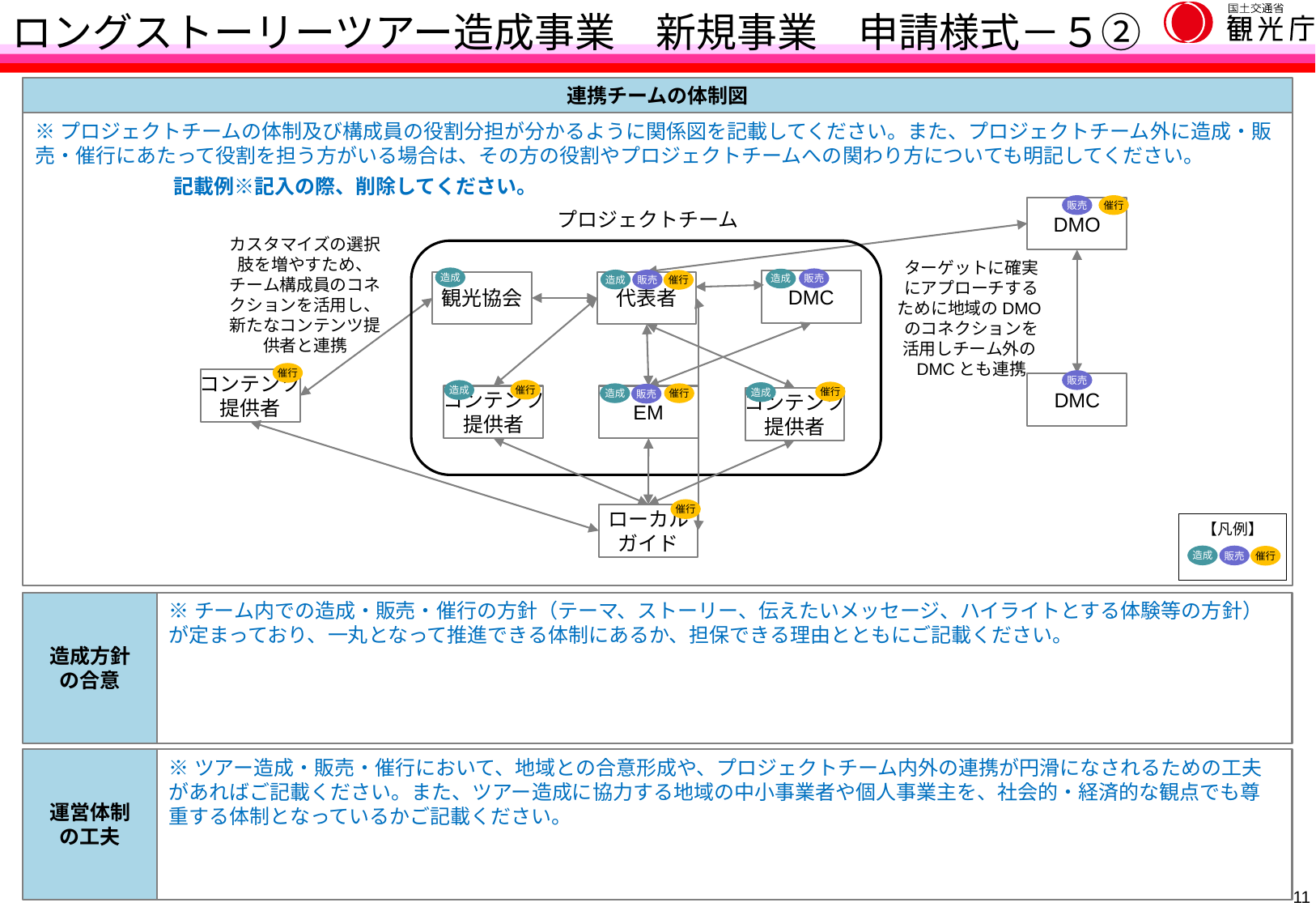

ロングストーリーツアー造成事業　新規事業　申請様式－５②
連携チームの体制図
※プロジェクトチームの体制及び構成員の役割分担が分かるように関係図を記載してください。また、プロジェクトチーム外に造成・販売・催行にあたって役割を担う方がいる場合は、その方の役割やプロジェクトチームへの関わり方についても明記してください。
記載例※記入の際、削除してください。
催行
販売
DMO
プロジェクトチーム
カスタマイズの選択肢を増やすため、チーム構成員のコネクションを活用し、新たなコンテンツ提供者と連携

ターゲットに確実にアプローチするために地域のDMOのコネクションを活用しチーム外のDMCとも連携
DMC
観光協会
代表者
コンテンツ
提供者
DMC
コンテンツ
提供者
EM
コンテンツ
提供者
造成
販売
造成
造成
販売
催行
催行
販売
催行
造成
催行
造成
造成
催行
販売
催行
ローカル
ガイド
【凡例】

造成
販売
催行
※チーム内での造成・販売・催行の方針（テーマ、ストーリー、伝えたいメッセージ、ハイライトとする体験等の方針）が定まっており、一丸となって推進できる体制にあるか、担保できる理由とともにご記載ください。
造成方針
の合意
運営体制
の工夫
※ツアー造成・販売・催行において、地域との合意形成や、プロジェクトチーム内外の連携が円滑になされるための工夫があればご記載ください。また、ツアー造成に協力する地域の中小事業者や個人事業主を、社会的・経済的な観点でも尊重する体制となっているかご記載ください。
11